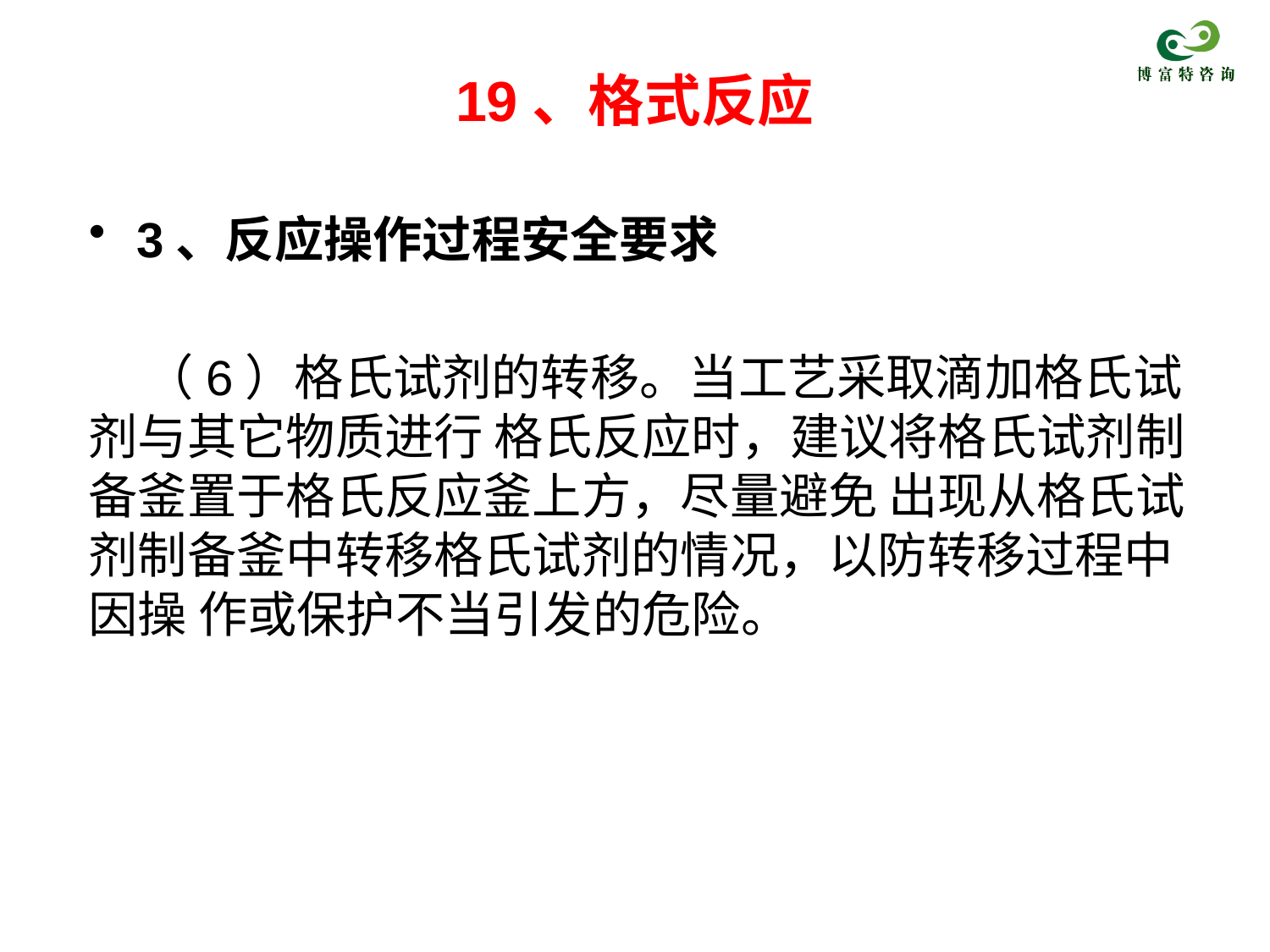

# 19、格式反应
3、反应操作过程安全要求

    （6）格氏试剂的转移。当工艺采取滴加格氏试剂与其它物质进行 格氏反应时，建议将格氏试剂制备釜置于格氏反应釜上方，尽量避免 出现从格氏试剂制备釜中转移格氏试剂的情况，以防转移过程中因操 作或保护不当引发的危险。